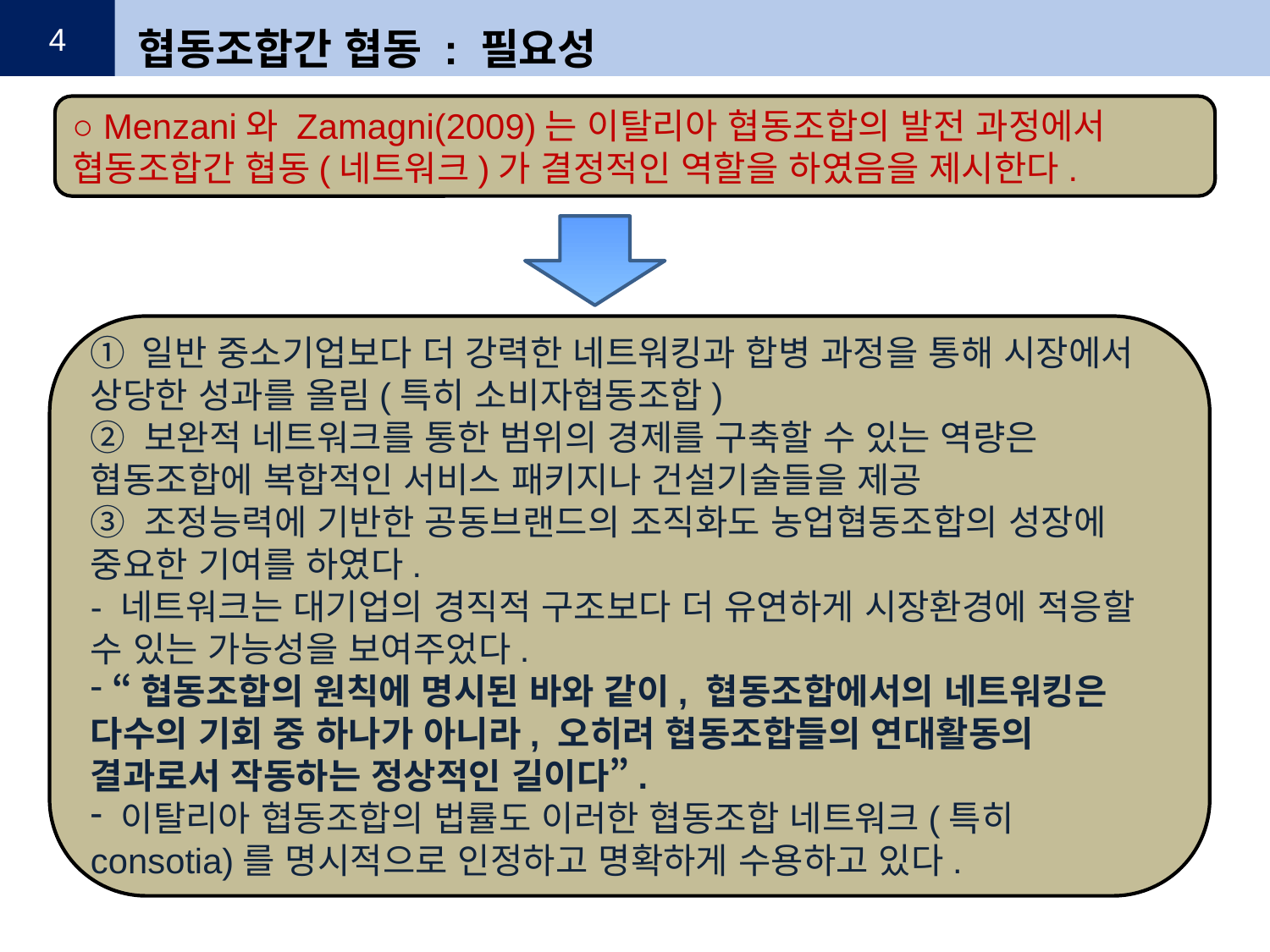

4

협동조합간 협동 : 필요성
○ Menzani와 Zamagni(2009)는 이탈리아 협동조합의 발전 과정에서 협동조합간 협동(네트워크)가 결정적인 역할을 하였음을 제시한다.

① 일반 중소기업보다 더 강력한 네트워킹과 합병 과정을 통해 시장에서 상당한 성과를 올림(특히 소비자협동조합)
② 보완적 네트워크를 통한 범위의 경제를 구축할 수 있는 역량은 협동조합에 복합적인 서비스 패키지나 건설기술들을 제공
③ 조정능력에 기반한 공동브랜드의 조직화도 농업협동조합의 성장에 중요한 기여를 하였다.
- 네트워크는 대기업의 경직적 구조보다 더 유연하게 시장환경에 적응할 수 있는 가능성을 보여주었다.
 “협동조합의 원칙에 명시된 바와 같이, 협동조합에서의 네트워킹은 다수의 기회 중 하나가 아니라, 오히려 협동조합들의 연대활동의 결과로서 작동하는 정상적인 길이다”.
 이탈리아 협동조합의 법률도 이러한 협동조합 네트워크(특히 consotia)를 명시적으로 인정하고 명확하게 수용하고 있다.